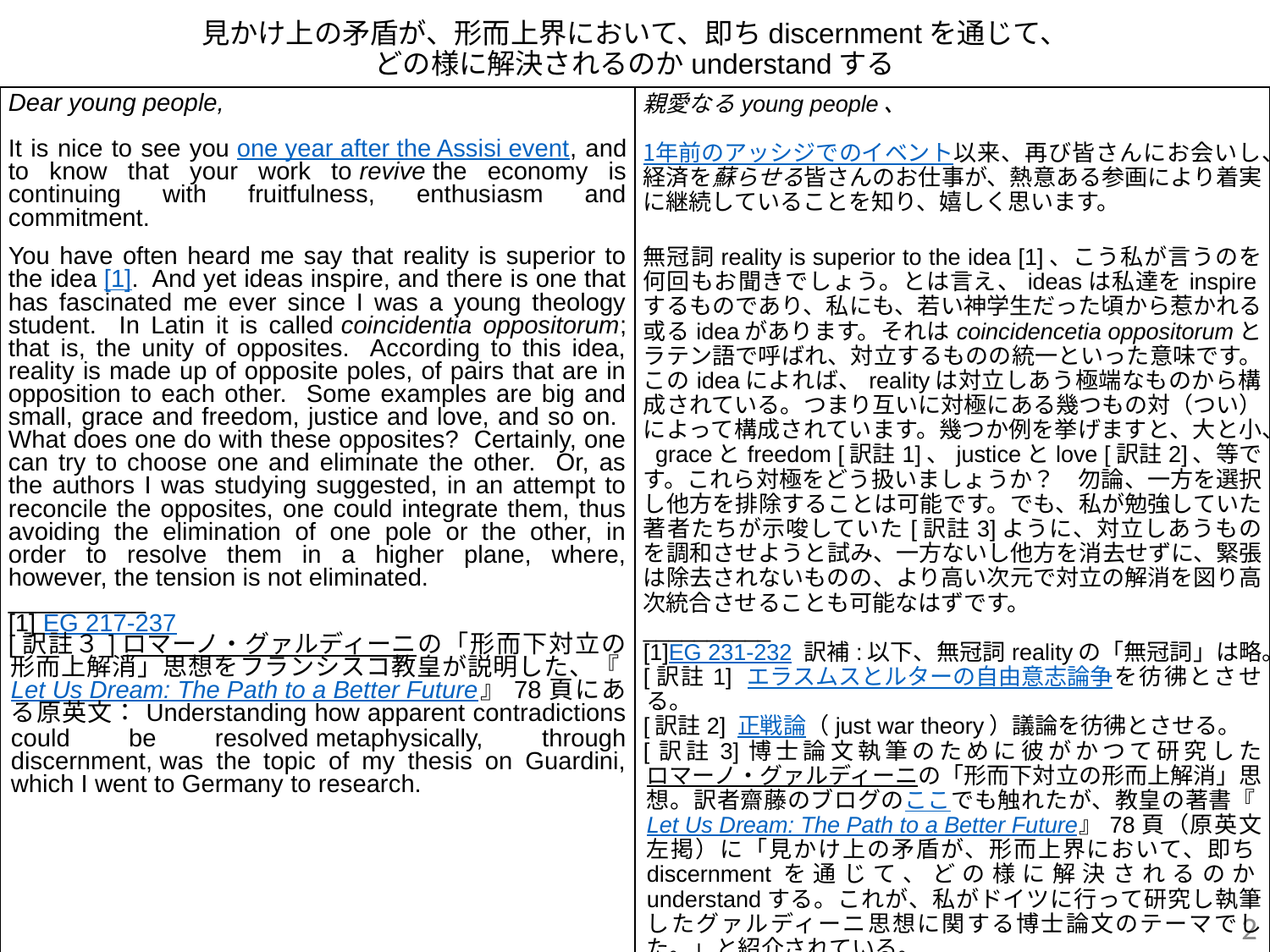

# 見かけ上の矛盾が、形而上界において、即ちdiscernmentを通じて、 どの様に解決されるのかunderstandする
| Dear young people,   It is nice to see you one year after the Assisi event, and to know that your work to revive the economy is continuing with fruitfulness, enthusiasm and commitment. | 親愛なるyoung people、   1年前のアッシジでのイベント以来、再び皆さんにお会いし、経済を蘇らせる皆さんのお仕事が、熱意ある参画により着実に継続していることを知り、嬉しく思います。 |
| --- | --- |
| You have often heard me say that reality is superior to the idea [1]. And yet ideas inspire, and there is one that has fascinated me ever since I was a young theology student. In Latin it is called coincidentia oppositorum; that is, the unity of opposites. According to this idea, reality is made up of opposite poles, of pairs that are in opposition to each other. Some examples are big and small, grace and freedom, justice and love, and so on. What does one do with these opposites? Certainly, one can try to choose one and eliminate the other. Or, as the authors I was studying suggested, in an attempt to reconcile the opposites, one could integrate them, thus avoiding the elimination of one pole or the other, in order to resolve them in a higher plane, where, however, the tension is not eliminated. \_\_\_\_\_\_\_\_\_\_ [1] EG 217-237 [訳註３]ロマーノ・グァルディーニの「形而下対立の形而上解消」思想をフランシスコ教皇が説明した、『Let Us Dream: The Path to a Better Future』78頁にある原英文：Understanding how apparent contradictions could be resolved metaphysically, through discernment, was the topic of my thesis on Guardini, which I went to Germany to research. | 無冠詞reality is superior to the idea [1]、こう私が言うのを何回もお聞きでしょう。とは言え、ideasは私達をinspireするものであり、私にも、若い神学生だった頃から惹かれる或るideaがあります。それはcoincidencetia oppositorumとラテン語で呼ばれ、対立するものの統一といった意味です。このideaによれば、realityは対立しあう極端なものから構成されている。つまり互いに対極にある幾つもの対（つい）によって構成されています。幾つか例を挙げますと、大と小、 graceとfreedom [訳註1]、justiceとlove [訳註2]、等です。これら対極をどう扱いましょうか？　勿論、一方を選択し他方を排除することは可能です。でも、私が勉強していた著者たちが示唆していた[訳註3]ように、対立しあうものを調和させようと試み、一方ないし他方を消去せずに、緊張は除去されないものの、より高い次元で対立の解消を図り高次統合させることも可能なはずです。 \_\_\_\_\_\_\_\_\_\_ [1]EG 231-232 訳補:以下、無冠詞realityの「無冠詞」は略。 [訳註1] エラスムスとルターの自由意志論争を彷彿とさせる。 [訳註2] 正戦論（just war theory）議論を彷彿とさせる。 [訳註3]博士論文執筆のために彼がかつて研究したロマーノ・グァルディーニの「形而下対立の形而上解消」思想。訳者齋藤のブログのここでも触れたが、教皇の著書『Let Us Dream: The Path to a Better Future』78頁（原英文左掲）に「見かけ上の矛盾が、形而上界において、即ちdiscernmentを通じて、どの様に解決されるのかunderstandする。これが、私がドイツに行って研究し執筆したグァルディーニ思想に関する博士論文のテーマでした。」と紹介されている。 |
2